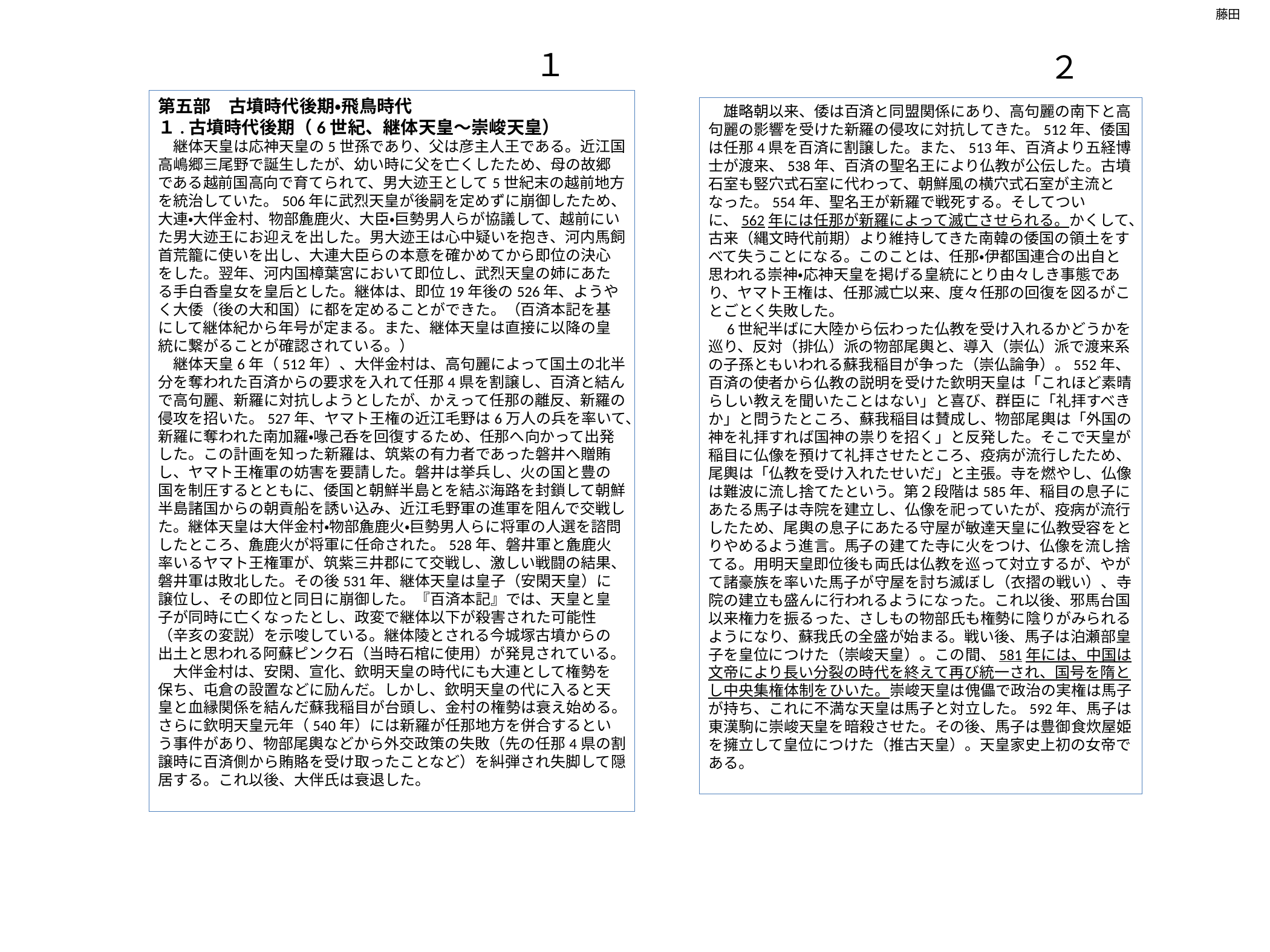

藤田
１
２
第五部　古墳時代後期・飛鳥時代
１.古墳時代後期（6世紀、継体天皇～崇峻天皇）
　継体天皇は応神天皇の5世孫であり、父は彦主人王である。近江国高嶋郷三尾野で誕生したが、幼い時に父を亡くしたため、母の故郷である越前国高向で育てられて、男大迹王として5世紀末の越前地方を統治していた。506年に武烈天皇が後嗣を定めずに崩御したため、大連・大伴金村、物部麁鹿火、大臣・巨勢男人らが協議して、越前にいた男大迹王にお迎えを出した。男大迹王は心中疑いを抱き、河内馬飼首荒籠に使いを出し、大連大臣らの本意を確かめてから即位の決心をした。翌年、河内国樟葉宮において即位し、武烈天皇の姉にあたる手白香皇女を皇后とした。継体は、即位19年後の526年、ようやく大倭（後の大和国）に都を定めることができた。（百済本記を基にして継体紀から年号が定まる。また、継体天皇は直接に以降の皇統に繋がることが確認されている。）
　継体天皇6年（512年）、大伴金村は、高句麗によって国土の北半分を奪われた百済からの要求を入れて任那4県を割譲し、百済と結んで高句麗、新羅に対抗しようとしたが、かえって任那の離反、新羅の侵攻を招いた。527年、ヤマト王権の近江毛野は6万人の兵を率いて、新羅に奪われた南加羅・喙己呑を回復するため、任那へ向かって出発した。この計画を知った新羅は、筑紫の有力者であった磐井へ贈賄し、ヤマト王権軍の妨害を要請した。磐井は挙兵し、火の国と豊の国を制圧するとともに、倭国と朝鮮半島とを結ぶ海路を封鎖して朝鮮半島諸国からの朝貢船を誘い込み、近江毛野軍の進軍を阻んで交戦した。継体天皇は大伴金村・物部麁鹿火・巨勢男人らに将軍の人選を諮問したところ、麁鹿火が将軍に任命された。528年、磐井軍と麁鹿火率いるヤマト王権軍が、筑紫三井郡にて交戦し、激しい戦闘の結果、磐井軍は敗北した。その後531年、継体天皇は皇子（安閑天皇）に譲位し、その即位と同日に崩御した。『百済本記』では、天皇と皇子が同時に亡くなったとし、政変で継体以下が殺害された可能性（辛亥の変説）を示唆している。継体陵とされる今城塚古墳からの出土と思われる阿蘇ピンク石（当時石棺に使用）が発見されている。
　大伴金村は、安閑、宣化、欽明天皇の時代にも大連として権勢を保ち、屯倉の設置などに励んだ。しかし、欽明天皇の代に入ると天皇と血縁関係を結んだ蘇我稲目が台頭し、金村の権勢は衰え始める。さらに欽明天皇元年（540年）には新羅が任那地方を併合するという事件があり、物部尾輿などから外交政策の失敗（先の任那4県の割譲時に百済側から賄賂を受け取ったことなど）を糾弾され失脚して隠居する。これ以後、大伴氏は衰退した。
　雄略朝以来、倭は百済と同盟関係にあり、高句麗の南下と高句麗の影響を受けた新羅の侵攻に対抗してきた。512年、倭国は任那4県を百済に割譲した。また、513年、百済より五経博士が渡来、538年、百済の聖名王により仏教が公伝した。古墳石室も竪穴式石室に代わって、朝鮮風の横穴式石室が主流となった。554年、聖名王が新羅で戦死する。そしてついに、562年には任那が新羅によって滅亡させられる。かくして、古来（縄文時代前期）より維持してきた南韓の倭国の領土をすべて失うことになる。このことは、任那・伊都国連合の出自と思われる崇神・応神天皇を掲げる皇統にとり由々しき事態であり、ヤマト王権は、任那滅亡以来、度々任那の回復を図るがことごとく失敗した。
　6世紀半ばに大陸から伝わった仏教を受け入れるかどうかを巡り、反対（排仏）派の物部尾輿と、導入（崇仏）派で渡来系の子孫ともいわれる蘇我稲目が争った（崇仏論争）。552年、百済の使者から仏教の説明を受けた欽明天皇は「これほど素晴らしい教えを聞いたことはない」と喜び、群臣に「礼拝すべきか」と問うたところ、蘇我稲目は賛成し、物部尾輿は「外国の神を礼拝すれば国神の祟りを招く」と反発した。そこで天皇が稲目に仏像を預けて礼拝させたところ、疫病が流行したため、尾輿は「仏教を受け入れたせいだ」と主張。寺を燃やし、仏像は難波に流し捨てたという。第２段階は585年、稲目の息子にあたる馬子は寺院を建立し、仏像を祀っていたが、疫病が流行したため、尾輿の息子にあたる守屋が敏達天皇に仏教受容をとりやめるよう進言。馬子の建てた寺に火をつけ、仏像を流し捨てる。用明天皇即位後も両氏は仏教を巡って対立するが、やがて諸豪族を率いた馬子が守屋を討ち滅ぼし（衣摺の戦い）、寺院の建立も盛んに行われるようになった。これ以後、邪馬台国以来権力を振るった、さしもの物部氏も権勢に陰りがみられるようになり、蘇我氏の全盛が始まる。戦い後、馬子は泊瀬部皇子を皇位につけた（崇峻天皇）。この間、581年には、中国は文帝により長い分裂の時代を終えて再び統一され、国号を隋とし中央集権体制をひいた。崇峻天皇は傀儡で政治の実権は馬子が持ち、これに不満な天皇は馬子と対立した。592年、馬子は東漢駒に崇峻天皇を暗殺させた。その後、馬子は豊御食炊屋姫を擁立して皇位につけた（推古天皇）。天皇家史上初の女帝である。